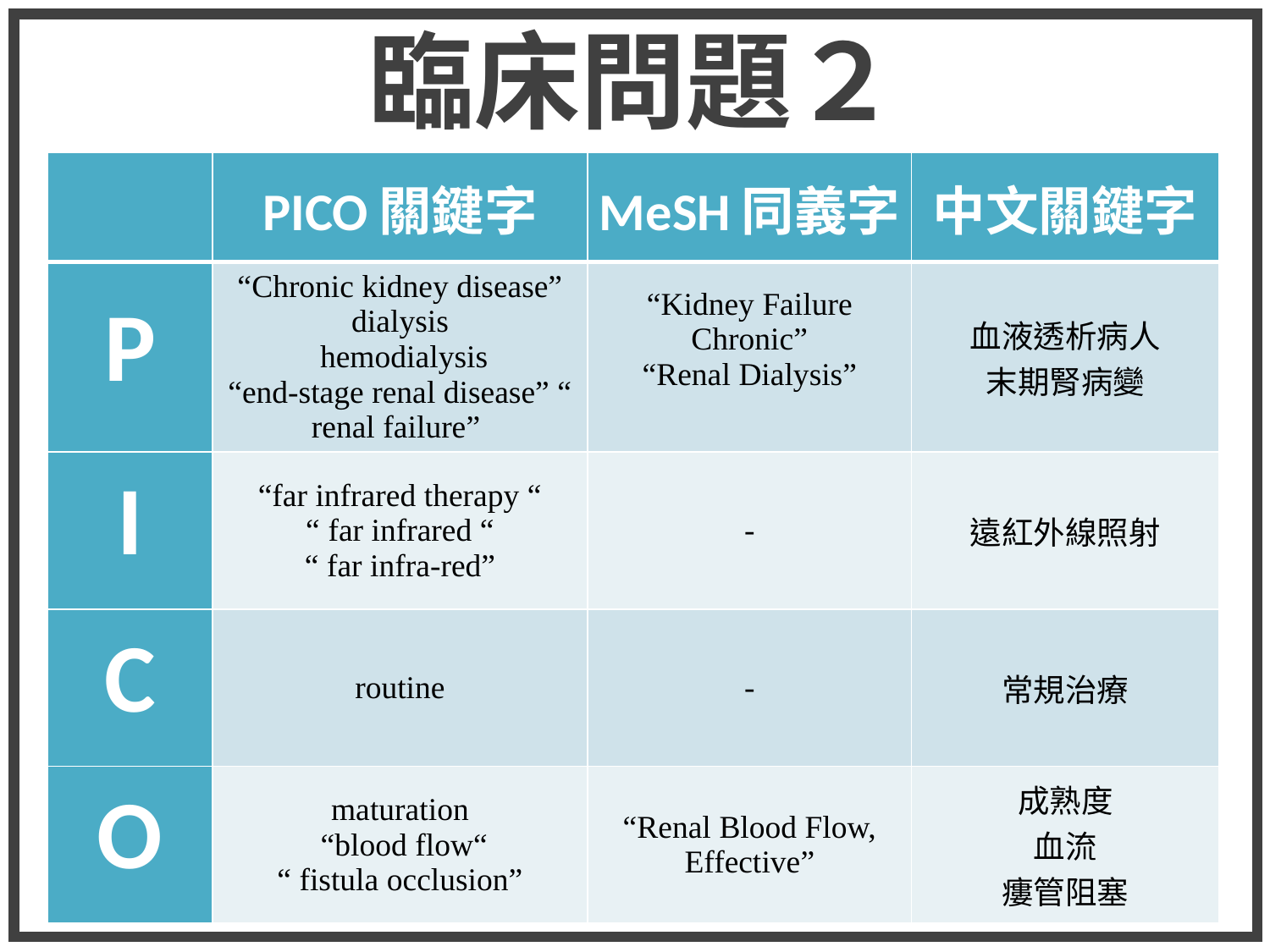

臨床問題２

|  | PICO關鍵字 | MeSH同義字 | 中文關鍵字 |
| --- | --- | --- | --- |
| P | “Chronic kidney disease” dialysis hemodialysis “end-stage renal disease” “ renal failure” | “Kidney Failure Chronic” “Renal Dialysis” | 血液透析病人 末期腎病變 |
| I | “far infrared therapy “ “ far infrared “ “ far infra-red” | - | 遠紅外線照射 |
| C | routine | - | 常規治療 |
| O | maturation “blood flow“ “ fistula occlusion” | “Renal Blood Flow, Effective” | 成熟度 血流 瘻管阻塞 |